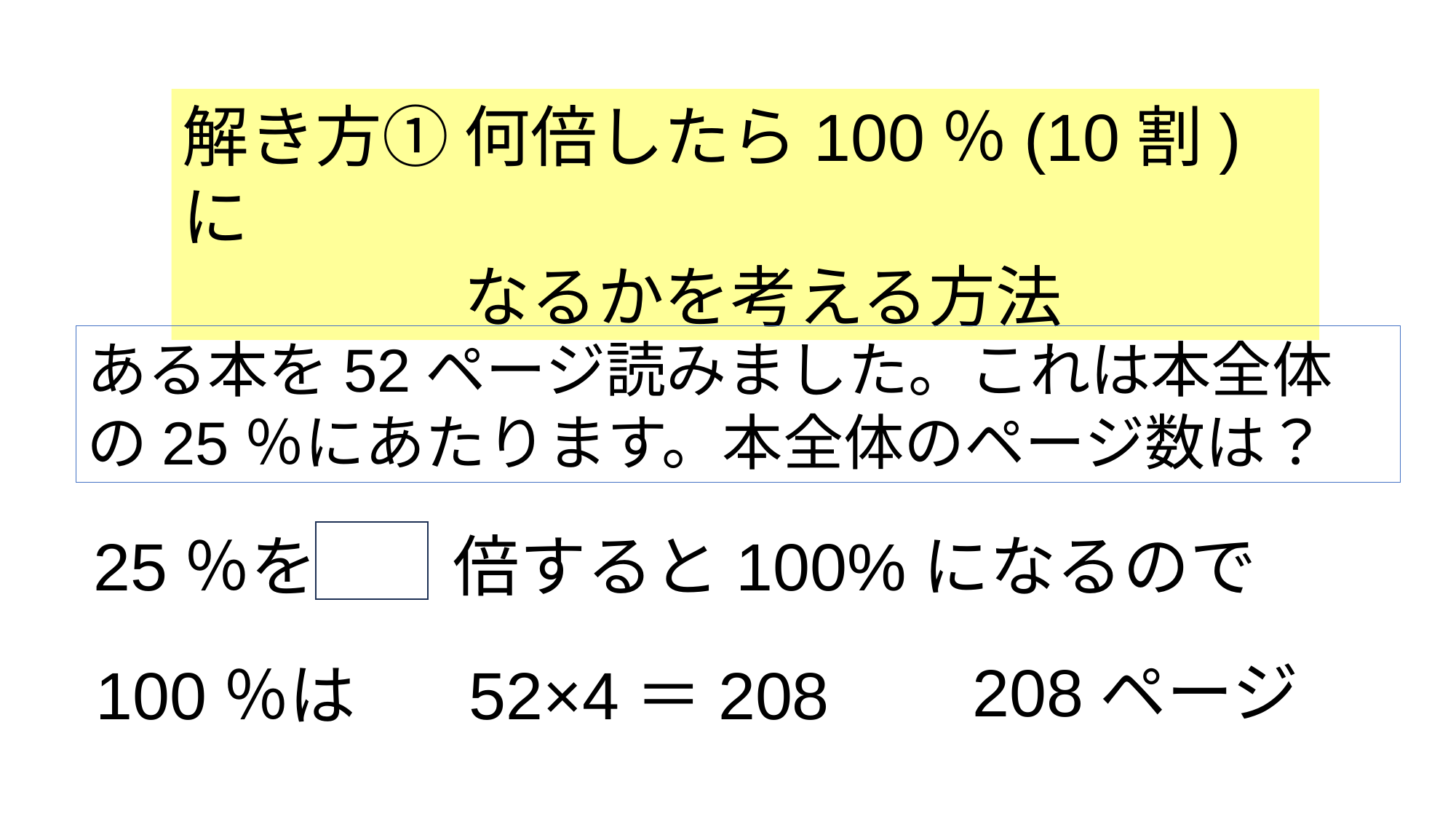

解き方① 何倍したら100％(10割)に
　　　　 なるかを考える方法
ある本を52ページ読みました。これは本全体の25％にあたります。本全体のページ数は？
25％を  4  倍すると100%になるので

208ページ
100％は
52×4＝208